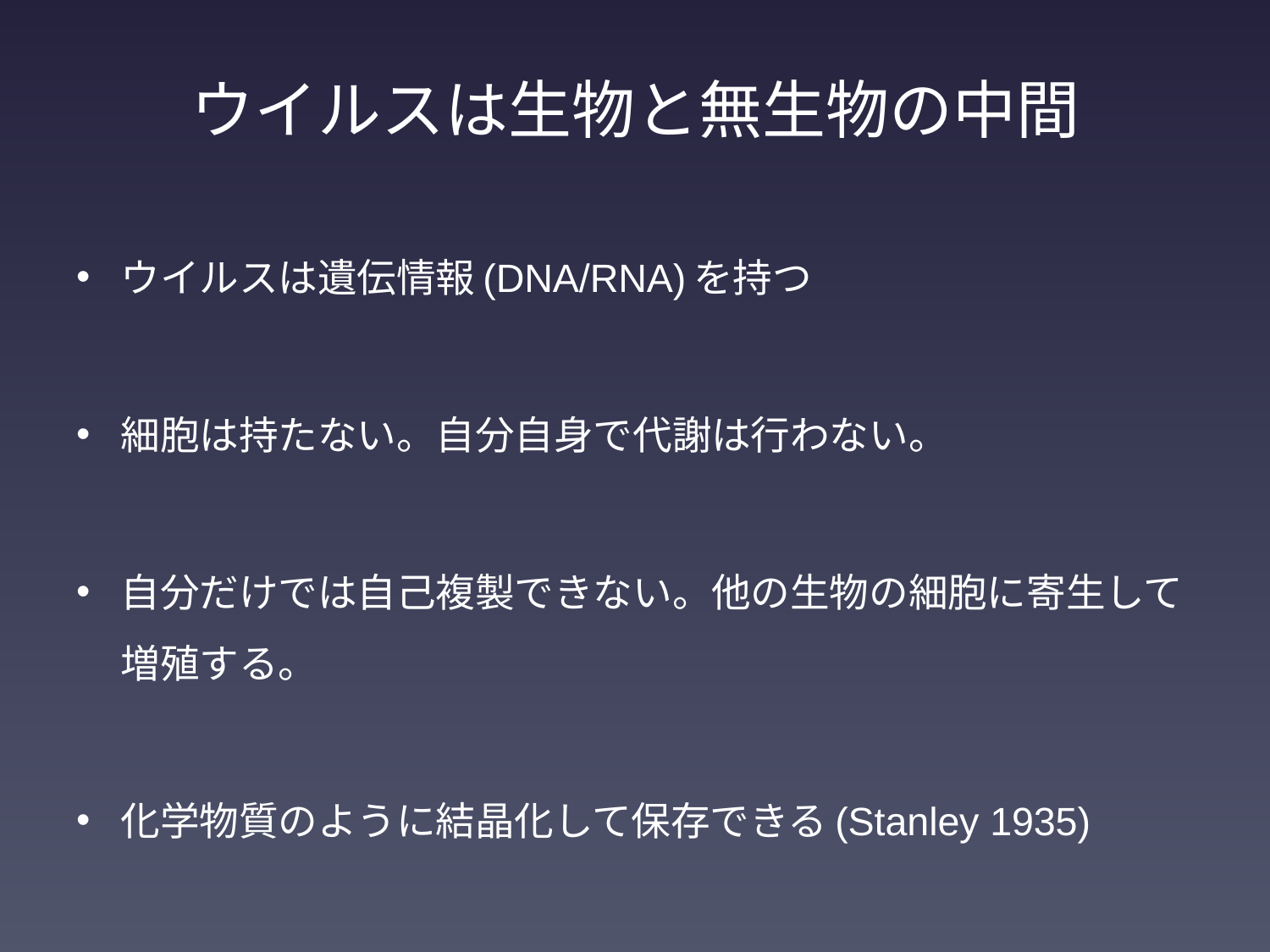

# ウイルスは生物と無生物の中間
ウイルスは遺伝情報(DNA/RNA)を持つ

細胞は持たない。自分自身で代謝は行わない。

自分だけでは自己複製できない。他の生物の細胞に寄生して増殖する。

化学物質のように結晶化して保存できる(Stanley 1935)